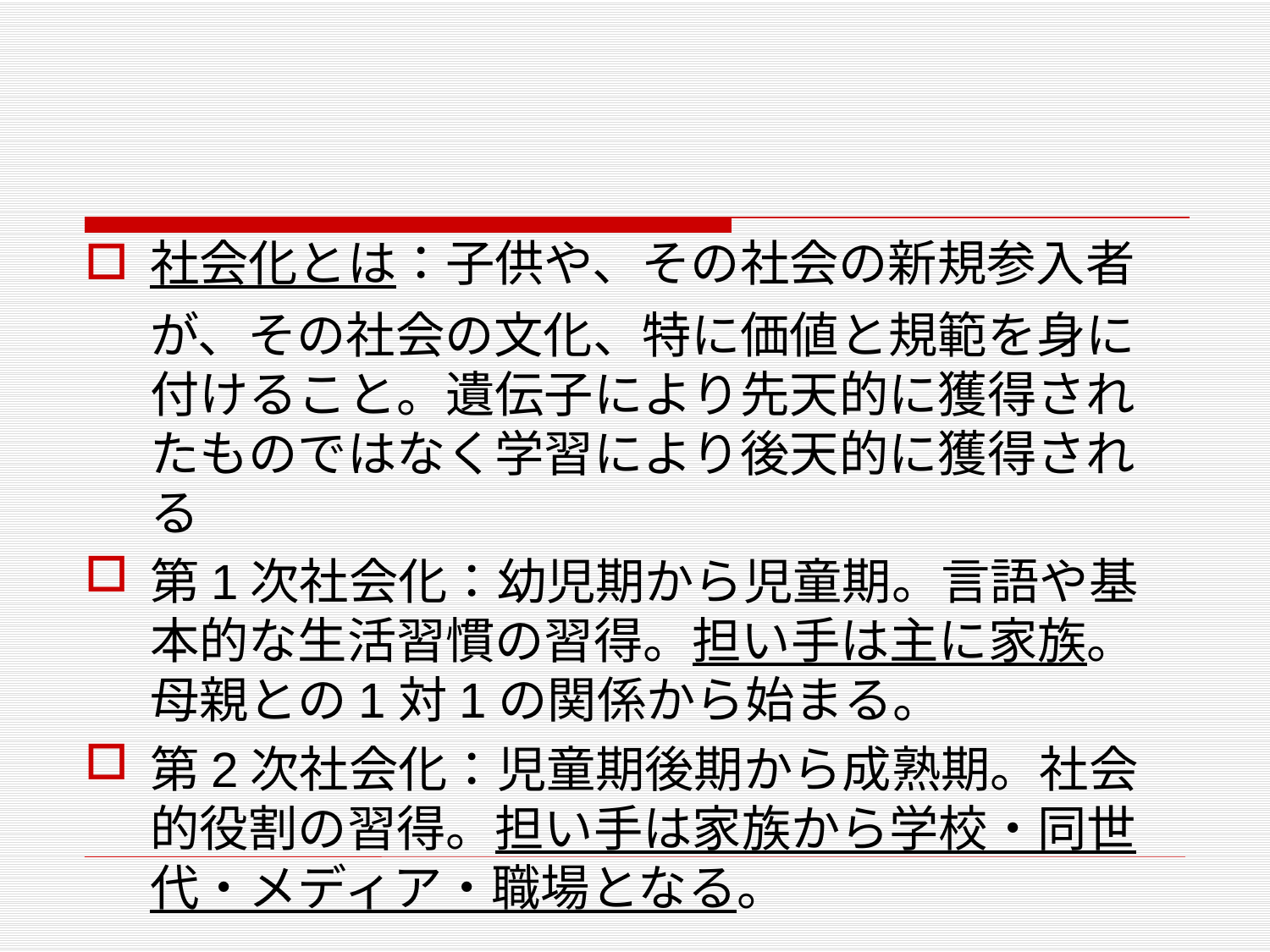

社会化とは：子供や、その社会の新規参入者が、その社会の文化、特に価値と規範を身に付けること。遺伝子により先天的に獲得されたものではなく学習により後天的に獲得される
第1次社会化：幼児期から児童期。言語や基本的な生活習慣の習得。担い手は主に家族。母親との1対1の関係から始まる。
第2次社会化：児童期後期から成熟期。社会的役割の習得。担い手は家族から学校・同世代・メディア・職場となる。